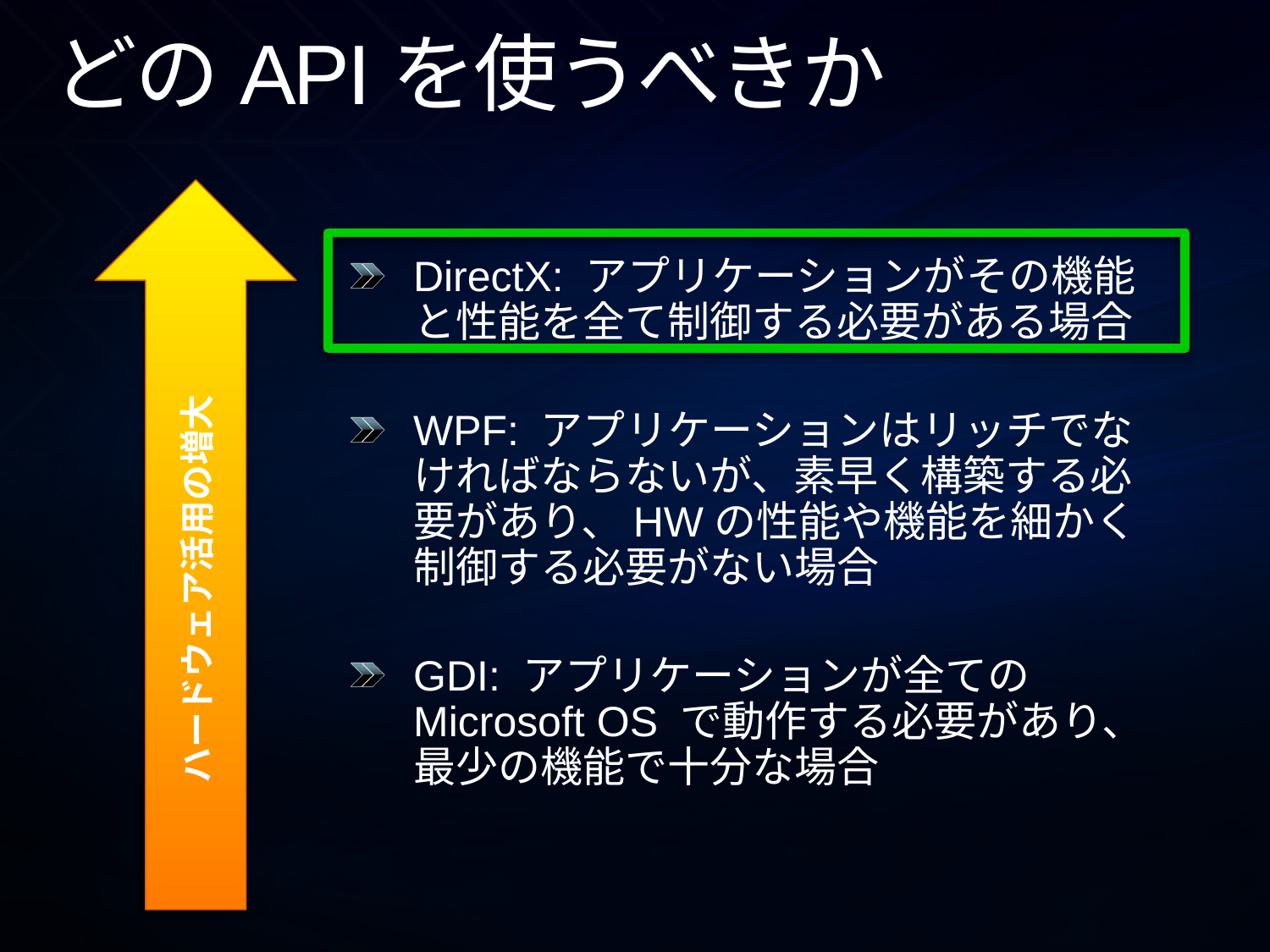

# どのAPIを使うべきか

DirectX: アプリケーションがその機能と性能を全て制御する必要がある場合

WPF: アプリケーションはリッチでなければならないが、素早く構築する必要があり、HWの性能や機能を細かく制御する必要がない場合

GDI: アプリケーションが全ての Microsoft OS で動作する必要があり、最少の機能で十分な場合

ハードウェア活用の増大